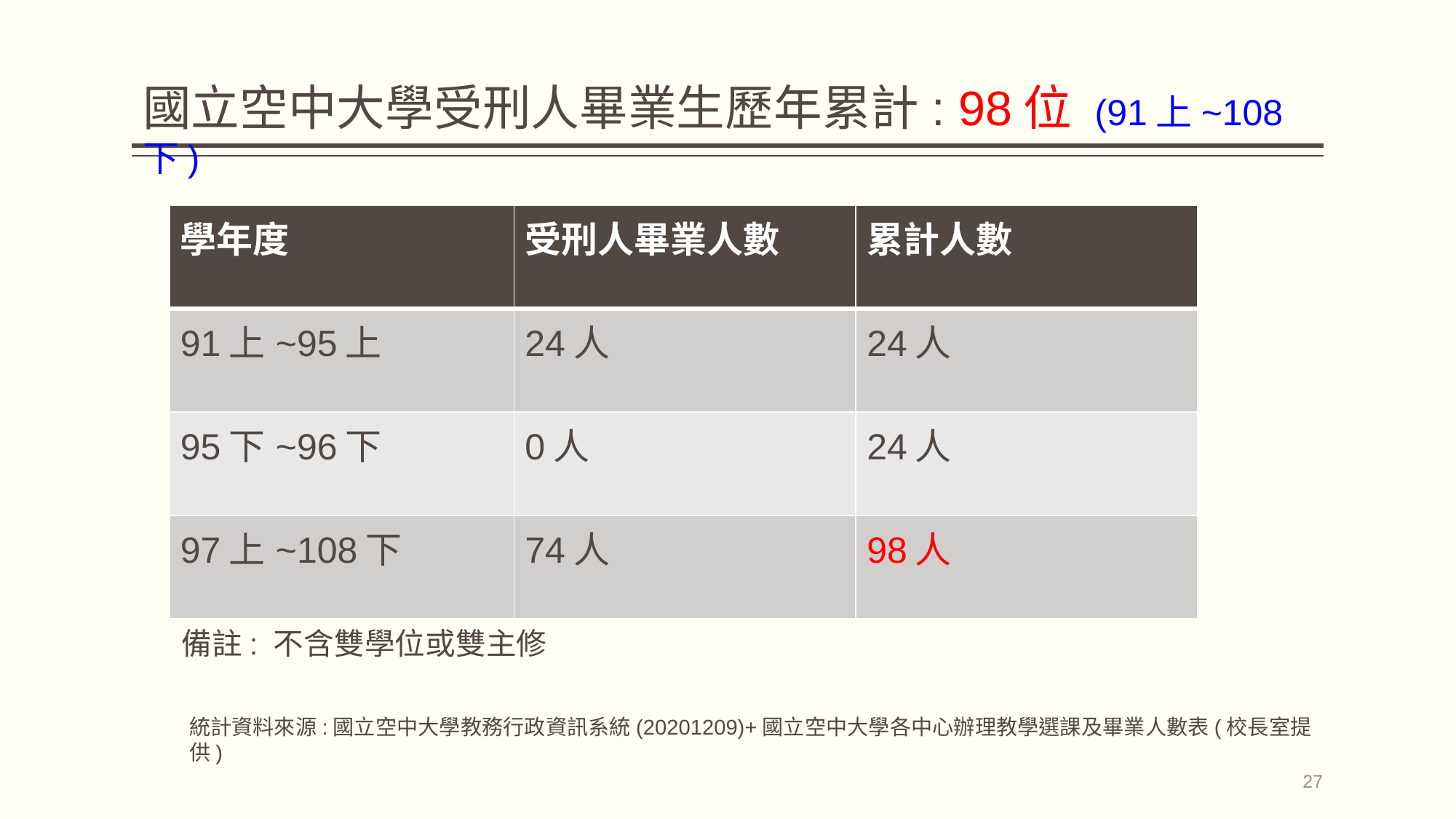

國立空中大學受刑人畢業生歷年累計: 98位 (91上~108下)

| 學年度 | 受刑人畢業人數 | 累計人數 |
| --- | --- | --- |
| 91上~95上 | 24人 | 24人 |
| 95下~96下 | 0人 | 24人 |
| 97上~108下 | 74人 | 98人 |
備註: 不含雙學位或雙主修
統計資料來源:國立空中大學教務行政資訊系統(20201209)+國立空中大學各中心辦理教學選課及畢業人數表(校長室提供)
27